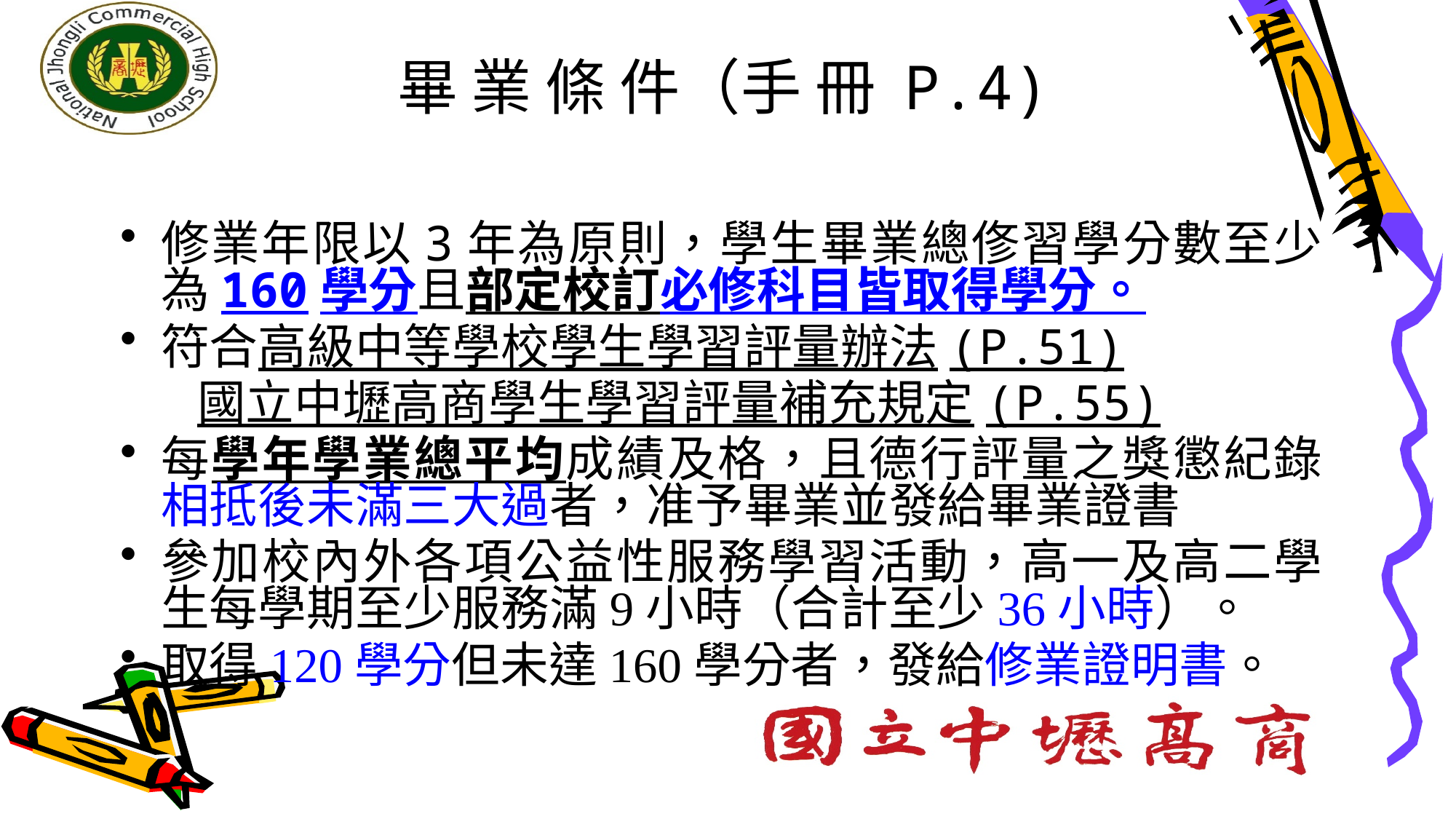

# 畢 業 條 件（手 冊 P.4)
修業年限以3年為原則，學生畢業總俢習學分數至少為160學分且部定校訂必修科目皆取得學分。
符合高級中等學校學生學習評量辦法(P.51)
      國立中壢高商學生學習評量補充規定(P.55)
每學年學業總平均成績及格，且德行評量之獎懲紀錄相抵後未滿三大過者，准予畢業並發給畢業證書
參加校內外各項公益性服務學習活動，高一及高二學生每學期至少服務滿9小時（合計至少36小時）。
取得120學分但未達160學分者，發給修業證明書。